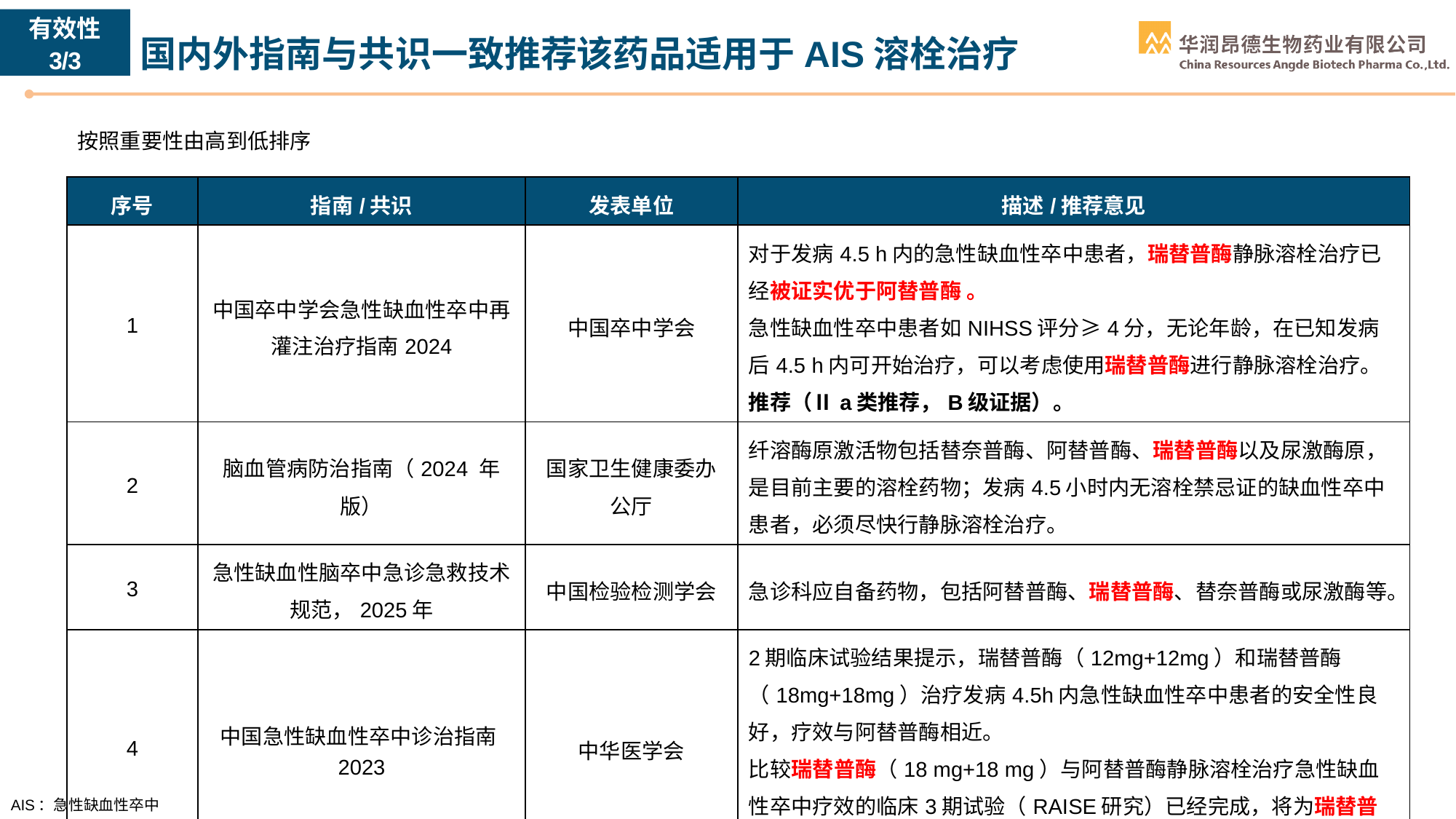

有效性
3/3
# 国内外指南与共识一致推荐该药品适用于AIS溶栓治疗
按照重要性由高到低排序
| 序号 | 指南/共识 | 发表单位 | 描述/推荐意见 |
| --- | --- | --- | --- |
| 1 | 中国卒中学会急性缺血性卒中再灌注治疗指南2024 | 中国卒中学会 | 对于发病4.5 h内的急性缺血性卒中患者，瑞替普酶静脉溶栓治疗已经被证实优于阿替普酶 。 急性缺血性卒中患者如NIHSS评分≥4分，无论年龄，在已知发病后4.5 h内可开始治疗，可以考虑使用瑞替普酶进行静脉溶栓治疗。 推荐（Ⅱa类推荐，B级证据）。 |
| 2 | 脑血管病防治指南（2024 年版） | 国家卫生健康委办公厅 | 纤溶酶原激活物包括替奈普酶、阿替普酶、瑞替普酶以及尿激酶原，是目前主要的溶栓药物；发病4.5小时内无溶栓禁忌证的缺血性卒中患者，必须尽快行静脉溶栓治疗。 |
| 3 | 急性缺血性脑卒中急诊急救技术规范，2025年 | 中国检验检测学会 | 急诊科应自备药物，包括阿替普酶、瑞替普酶、替奈普酶或尿激酶等。 |
| 4 | 中国急性缺血性卒中诊治指南2023 | 中华医学会 | 2期临床试验结果提示，瑞替普酶（12mg+12mg）和瑞替普酶（18mg+18mg）治疗发病4.5h内急性缺血性卒中患者的安全性良好，疗效与阿替普酶相近。 比较瑞替普酶（18 mg+18 mg）与阿替普酶静脉溶栓治疗急性缺血性卒中疗效的临床3期试验（RAISE研究）已经完成，将为瑞替普酶在急性缺血性卒中的应用提供更多的循证医学证据。 |
AIS：急性缺血性卒中